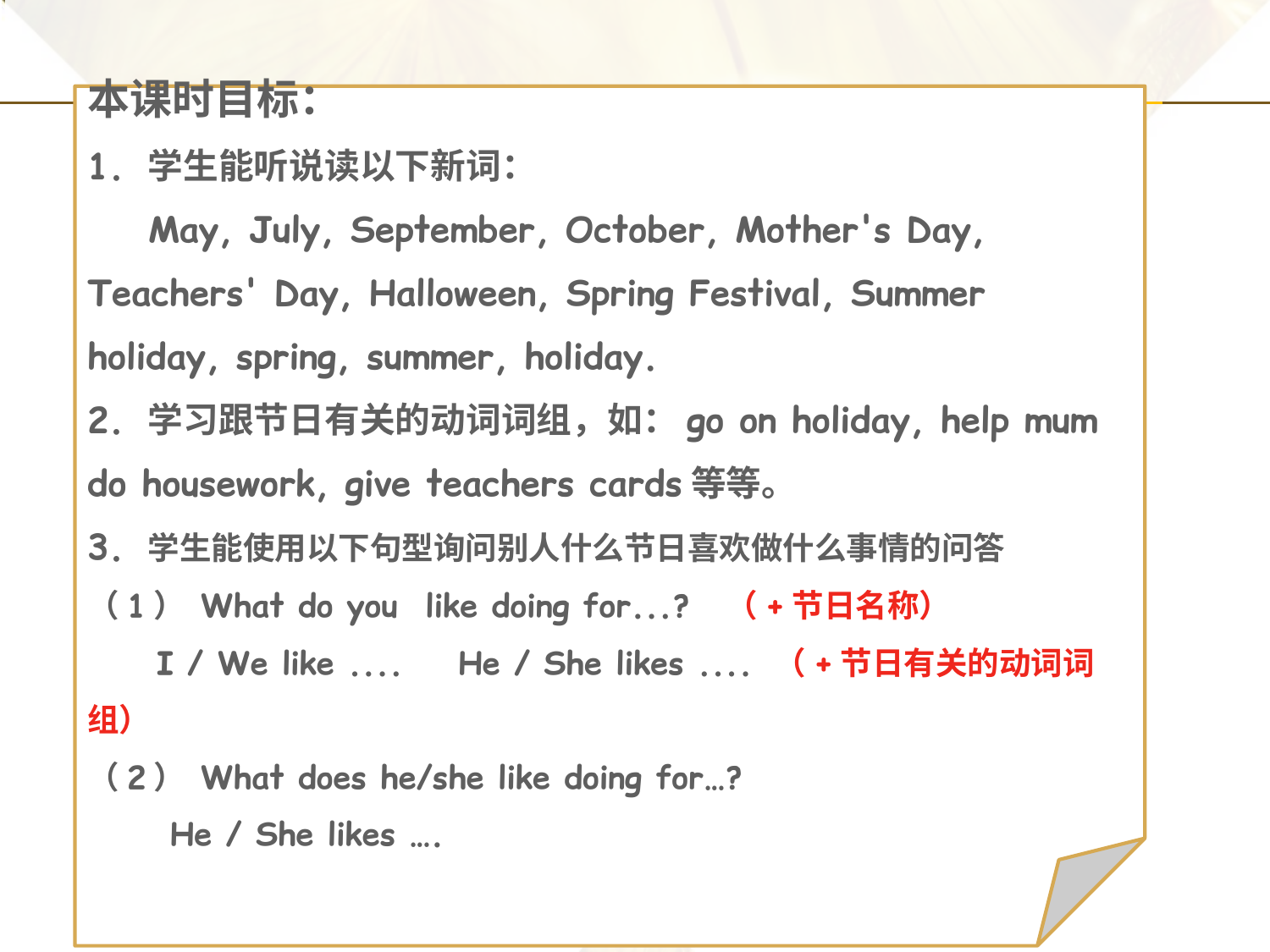

本课时目标：
1. 学生能听说读以下新词：
    May, July, September, October, Mother's Day, Teachers' Day, Halloween, Spring Festival, Summer holiday, spring, summer, holiday.
2. 学习跟节日有关的动词词组，如：go on holiday, help mum do housework, give teachers cards等等。
3. 学生能使用以下句型询问别人什么节日喜欢做什么事情的问答
（1） What do you  like doing for...?  （+节日名称）
     I / We like ....    He / She likes .... （+节日有关的动词词组）
（2） What does he/she like doing for…?
      He / She likes ….